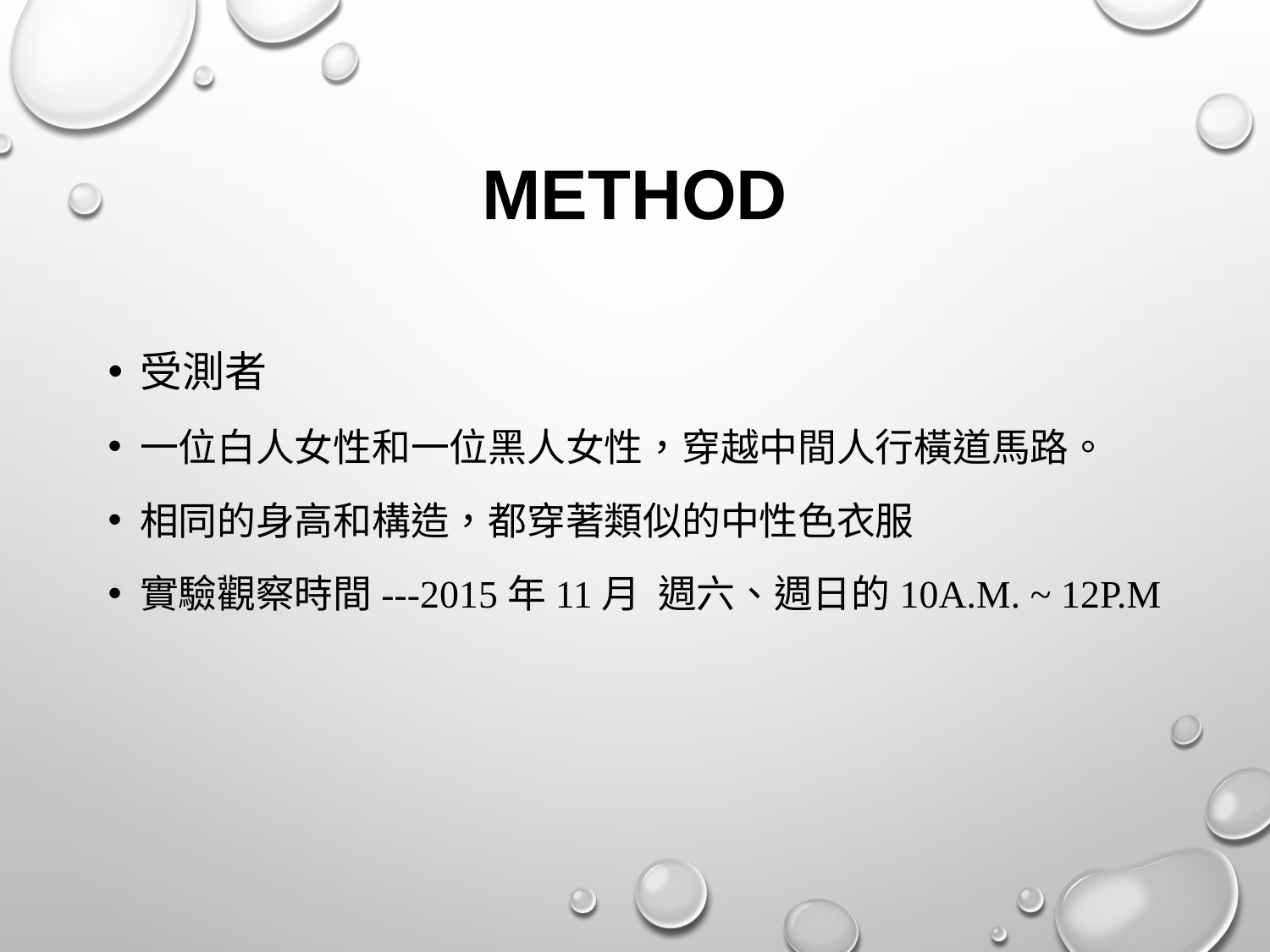

# Method
受測者
一位白人女性和一位黑人女性，穿越中間人行橫道馬路。
相同的身高和構造，都穿著類似的中性色衣服
實驗觀察時間---2015年11月  週六、週日的10a.m. ~ 12p.m